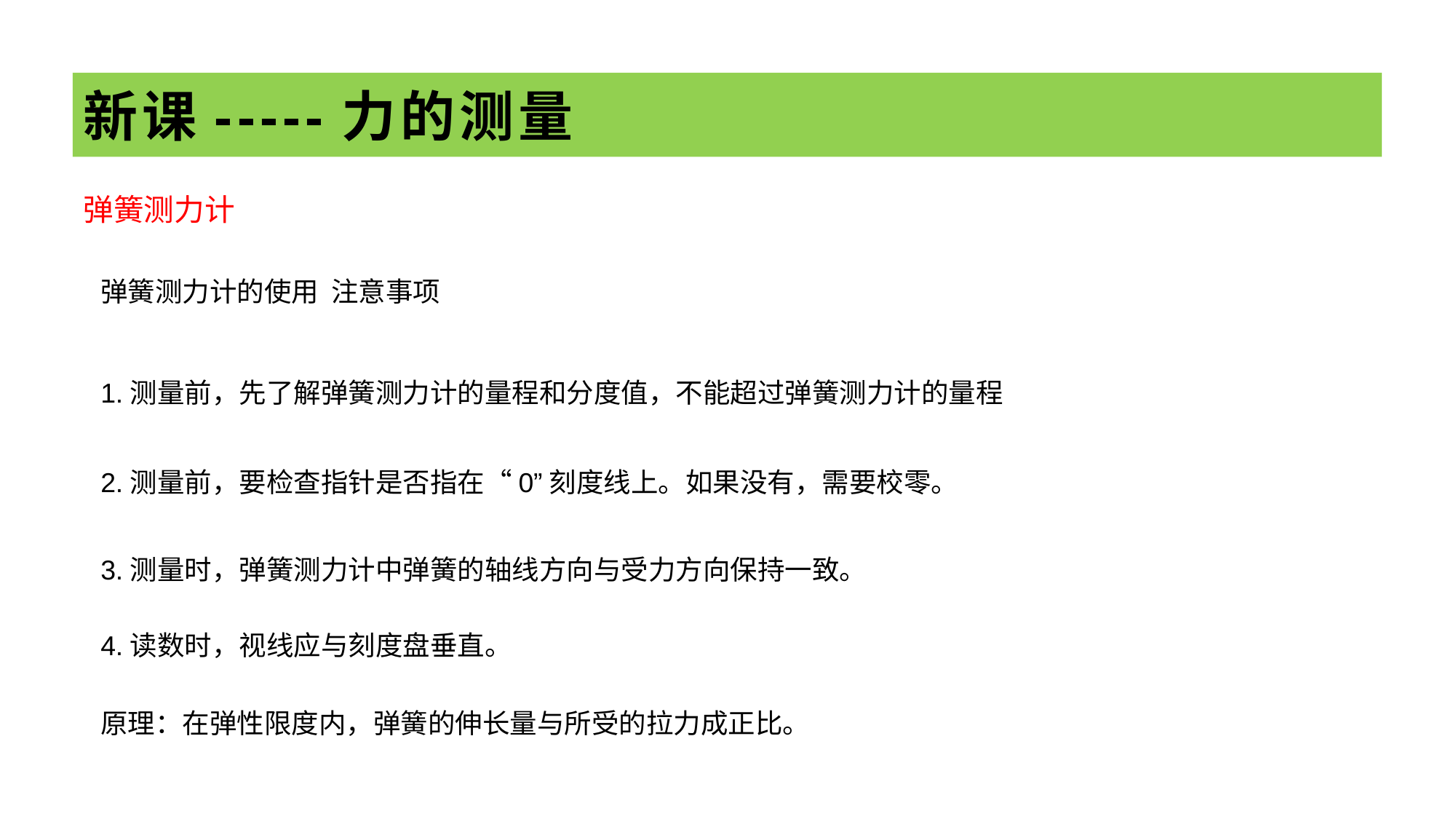

# 新课-----力的测量
弹簧测力计
弹簧测力计的使用  注意事项
1.测量前，先了解弹簧测力计的量程和分度值，不能超过弹簧测力计的量程
2.测量前，要检查指针是否指在“0”刻度线上。如果没有，需要校零。
3.测量时，弹簧测力计中弹簧的轴线方向与受力方向保持一致。
4.读数时，视线应与刻度盘垂直。
原理：在弹性限度内，弹簧的伸长量与所受的拉力成正比。